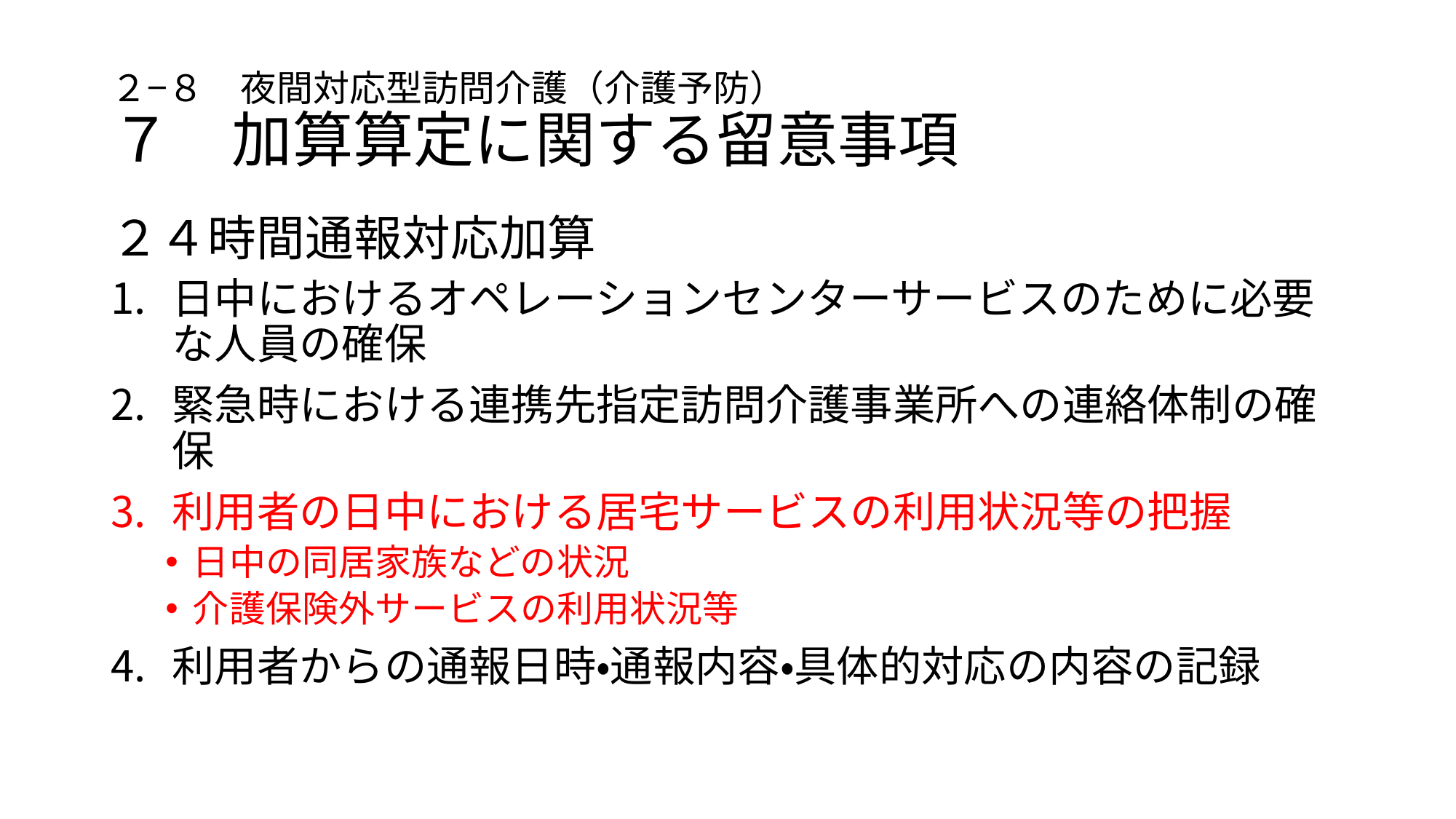

# ２−８　夜間対応型訪問介護（介護予防） ７　加算算定に関する留意事項
２４時間通報対応加算
日中におけるオペレーションセンターサービスのために必要な人員の確保
緊急時における連携先指定訪問介護事業所への連絡体制の確保
利用者の日中における居宅サービスの利用状況等の把握
日中の同居家族などの状況
介護保険外サービスの利用状況等
利用者からの通報日時・通報内容・具体的対応の内容の記録